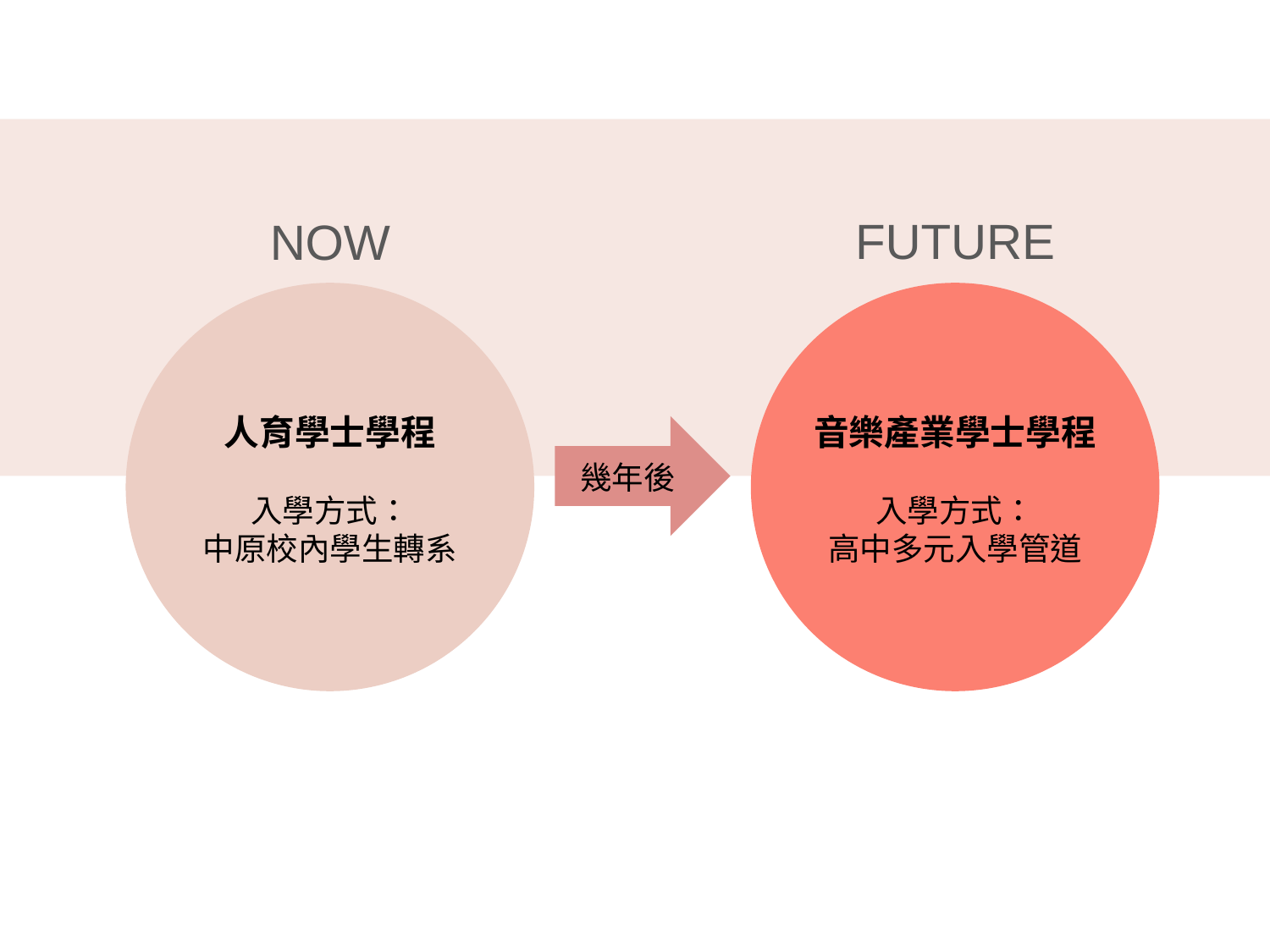

请输入标题

FUTURE
NOW

人育學士學程

入學方式：
中原校內學生轉系
音樂產業學士學程

入學方式：
高中多元入學管道

幾年後